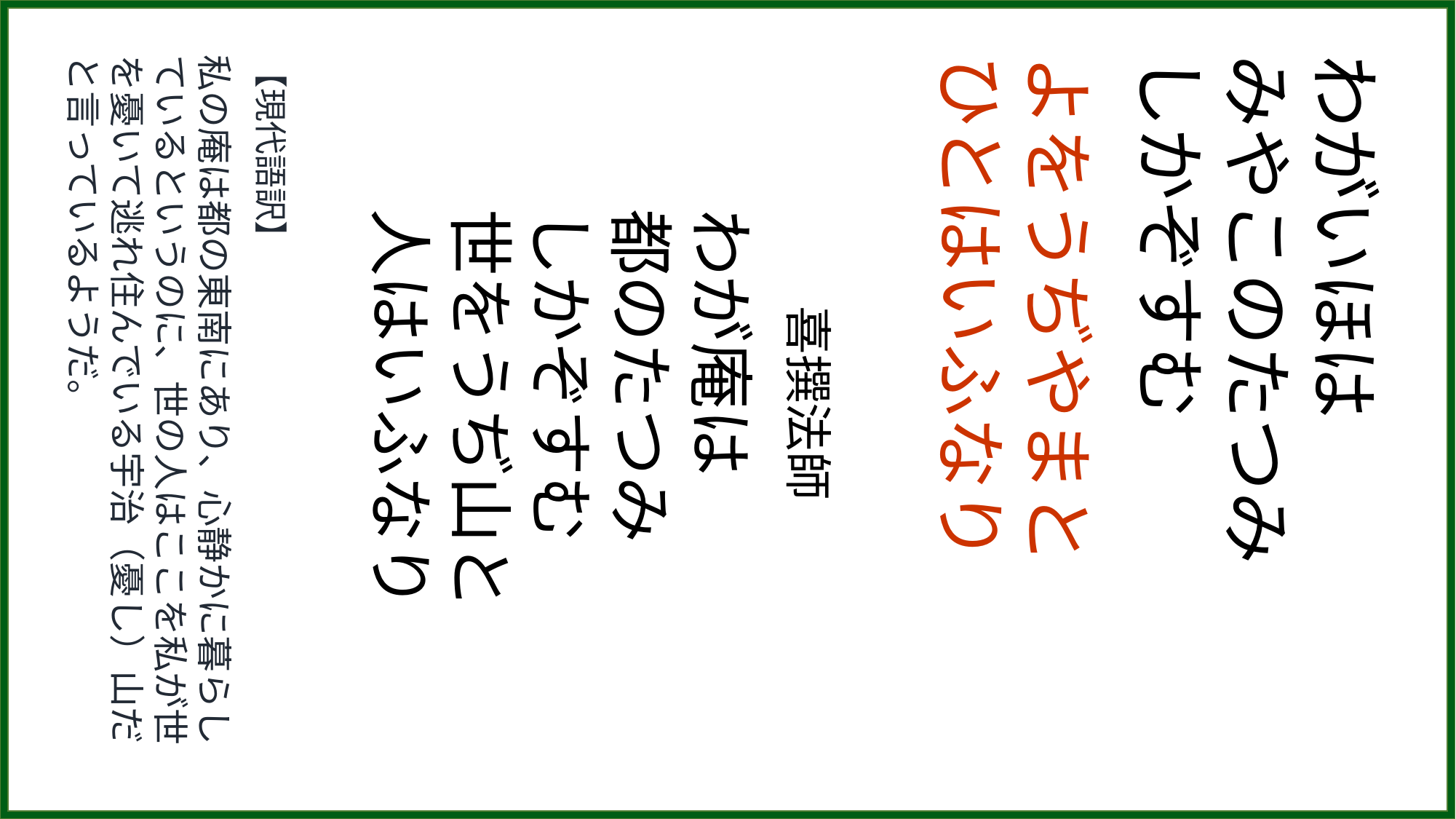

【現代語訳】

私の庵は都の東南にあり、心静かに暮らしているというのに、世の人はここを私が世を憂いて逃れ住んでいる宇治（憂し）山だと言っているようだ。
　　喜撰法師

わが庵は
都のたつみ
しかぞすむ
世をうぢ山と
人はいふなり
よをうぢやまと
ひとはいふなり
わがいほは
みやこのたつみ
しかぞすむ